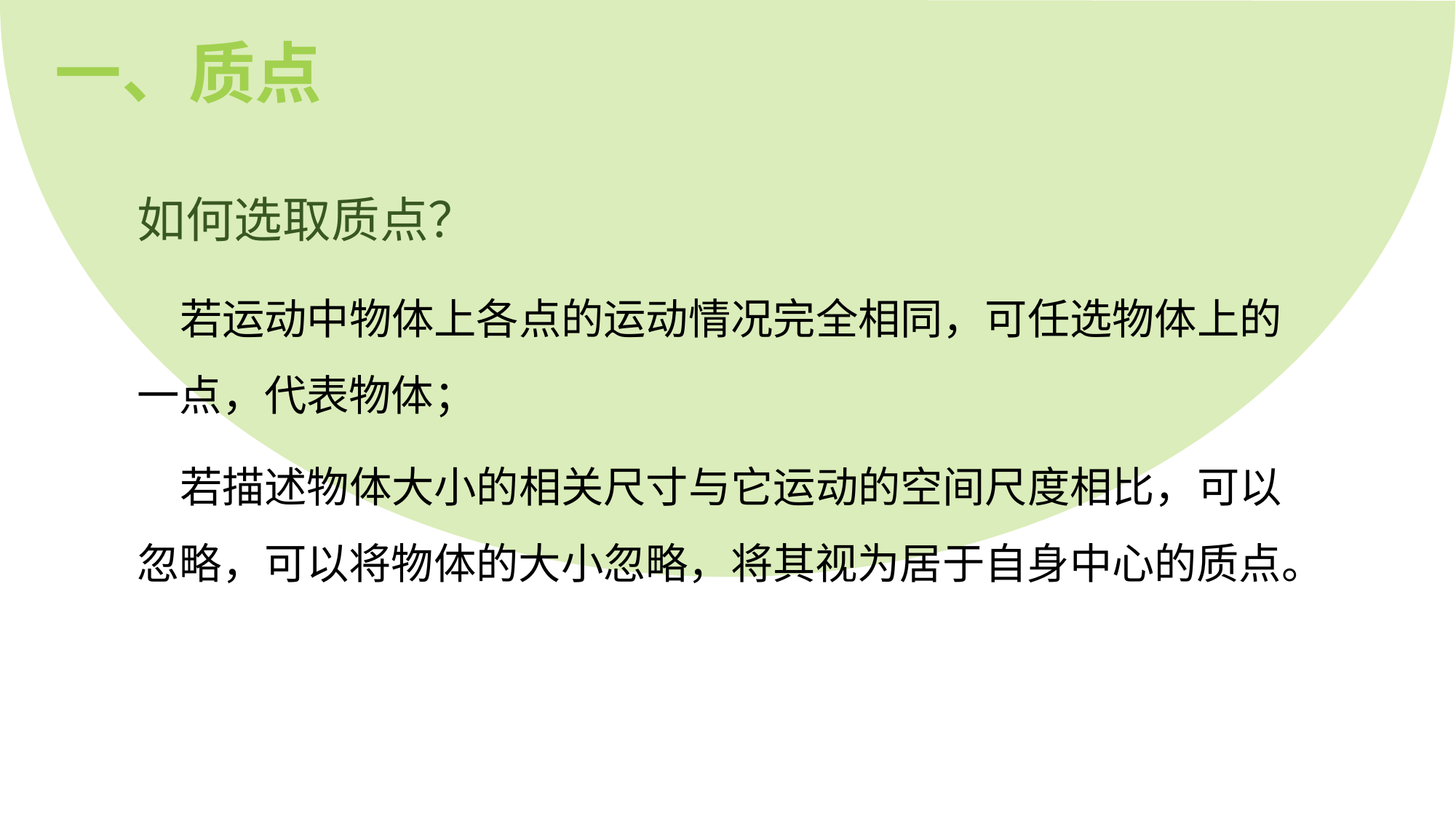

一、质点
如何选取质点？
若运动中物体上各点的运动情况完全相同，可任选物体上的一点，代表物体；
若描述物体大小的相关尺寸与它运动的空间尺度相比，可以忽略，可以将物体的大小忽略，将其视为居于自身中心的质点。